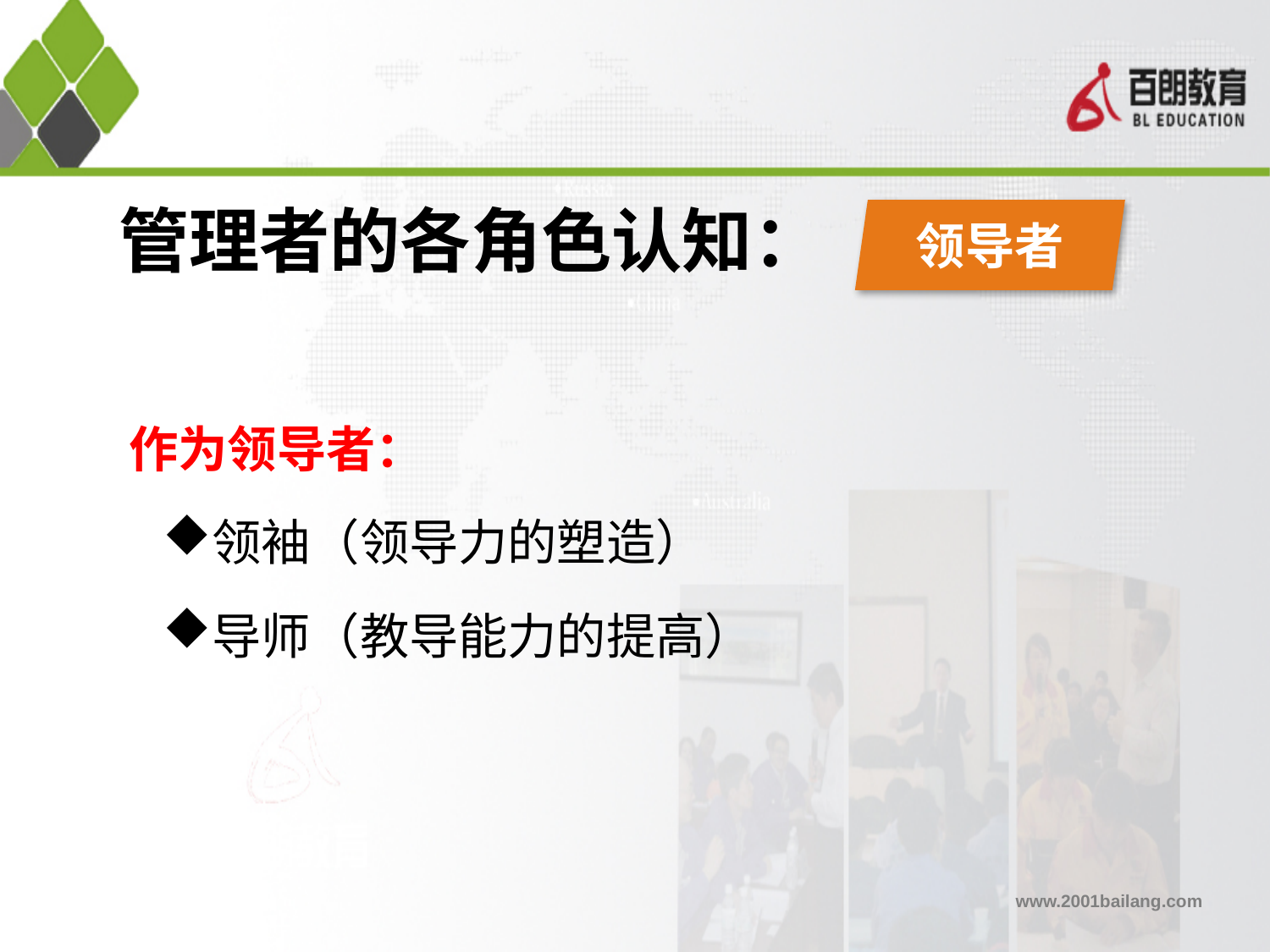

管理者的各角色认知：
领导者
作为领导者：
领袖（领导力的塑造）
导师（教导能力的提高）